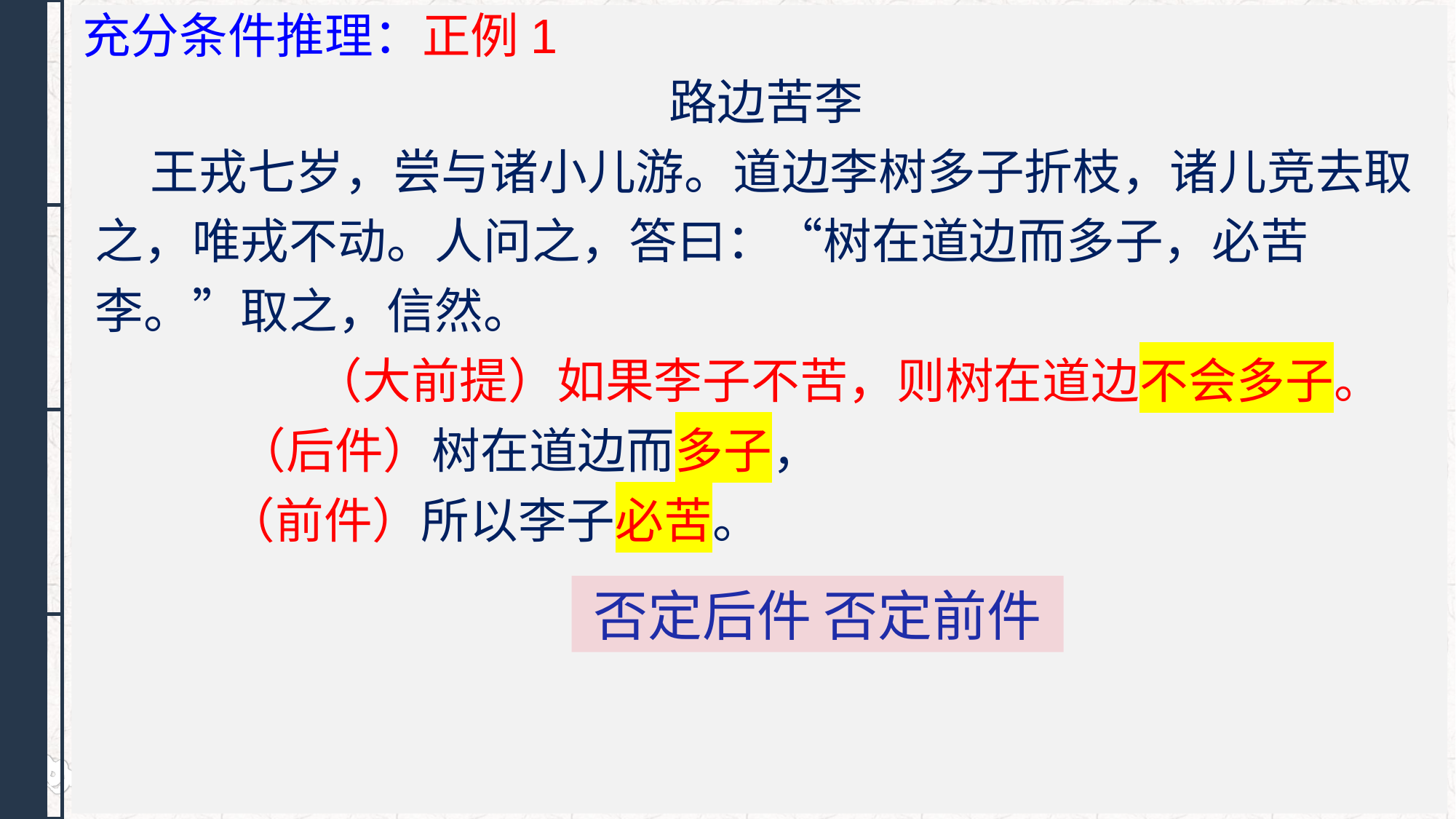

充分条件推理：正例1

路边苦李
    王戎七岁，尝与诸小儿游。道边李树多子折枝，诸儿竞去取之，唯戎不动。人问之，答曰：“树在道边而多子，必苦李。”取之，信然。
                   （大前提）如果李子不苦，则树在道边不会多子。
            （后件）树在道边而多子，
           （前件）所以李子必苦。

否定后件 否定前件

PPT模板 http:///moban/